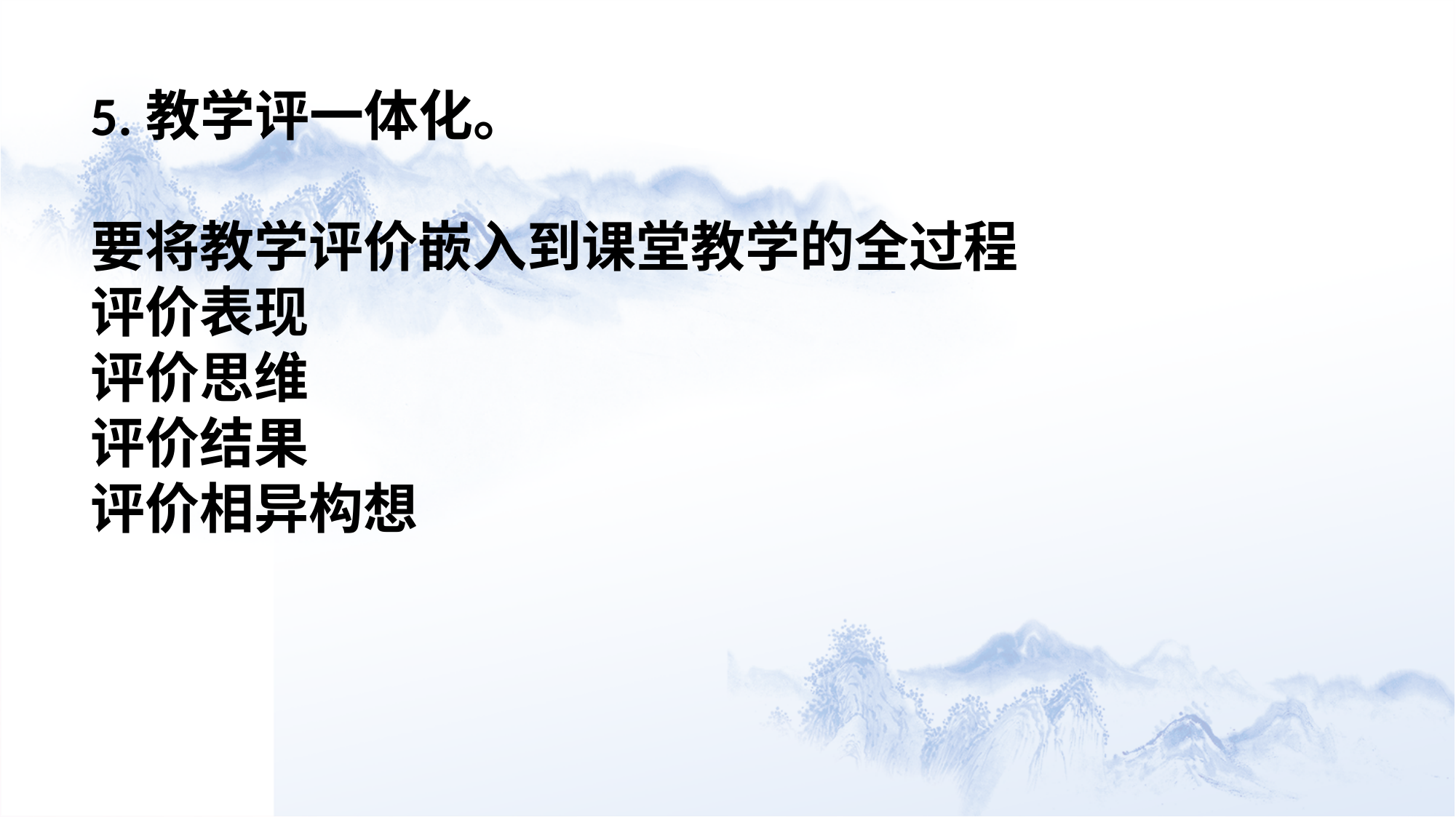

5.教学评一体化。

要将教学评价嵌入到课堂教学的全过程
评价表现
评价思维
评价结果
评价相异构想